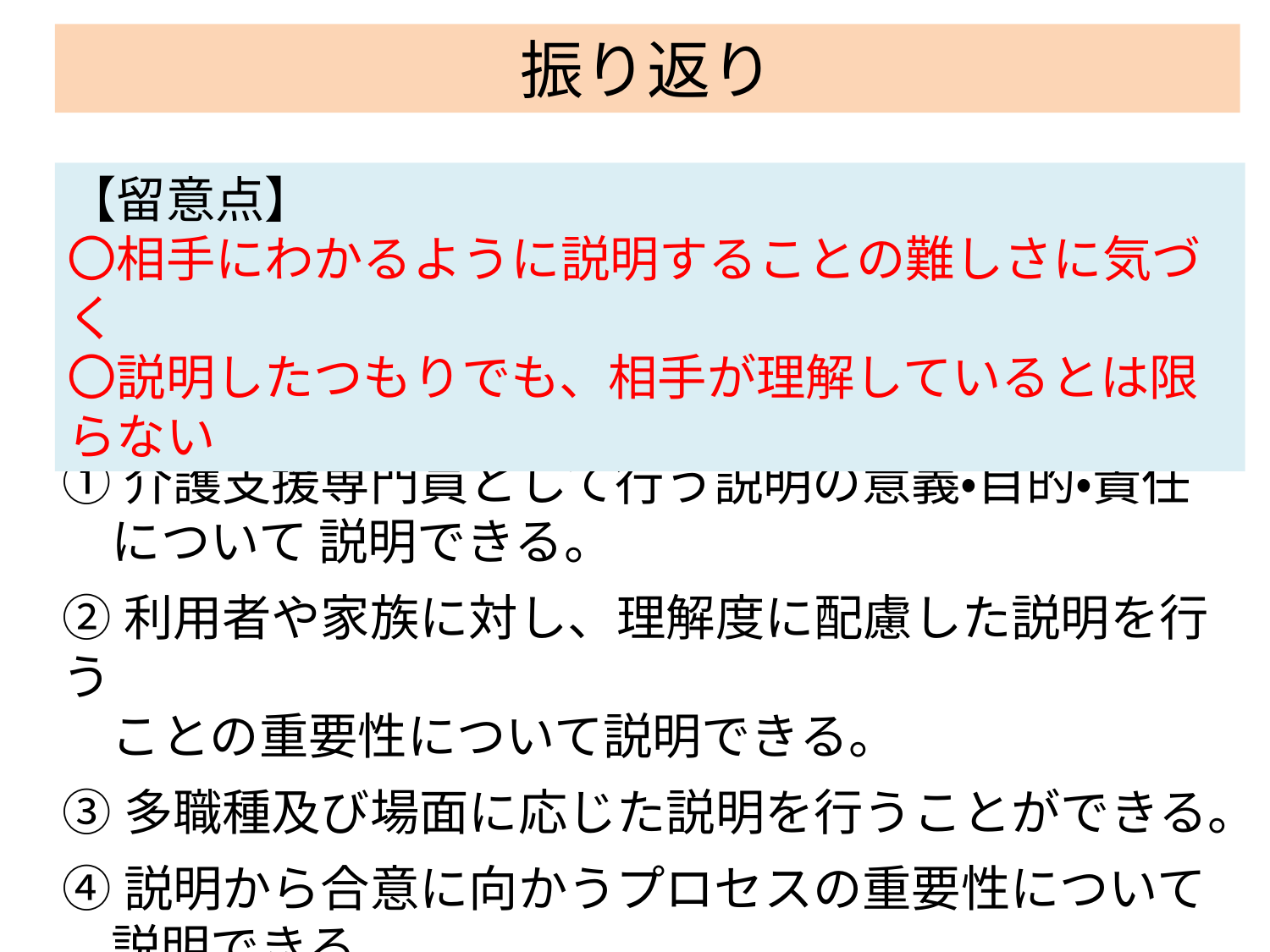

振り返り
【留意点】
〇相手にわかるように説明することの難しさに気づく
〇説明したつもりでも、相手が理解しているとは限らない
修得目標
①介護支援専門員として行う説明の意義・目的・責任
　について 説明できる。

②利用者や家族に対し、理解度に配慮した説明を行う
　ことの重要性について説明できる。

③多職種及び場面に応じた説明を行うことができる。

④説明から合意に向かうプロセスの重要性について
　説明できる。